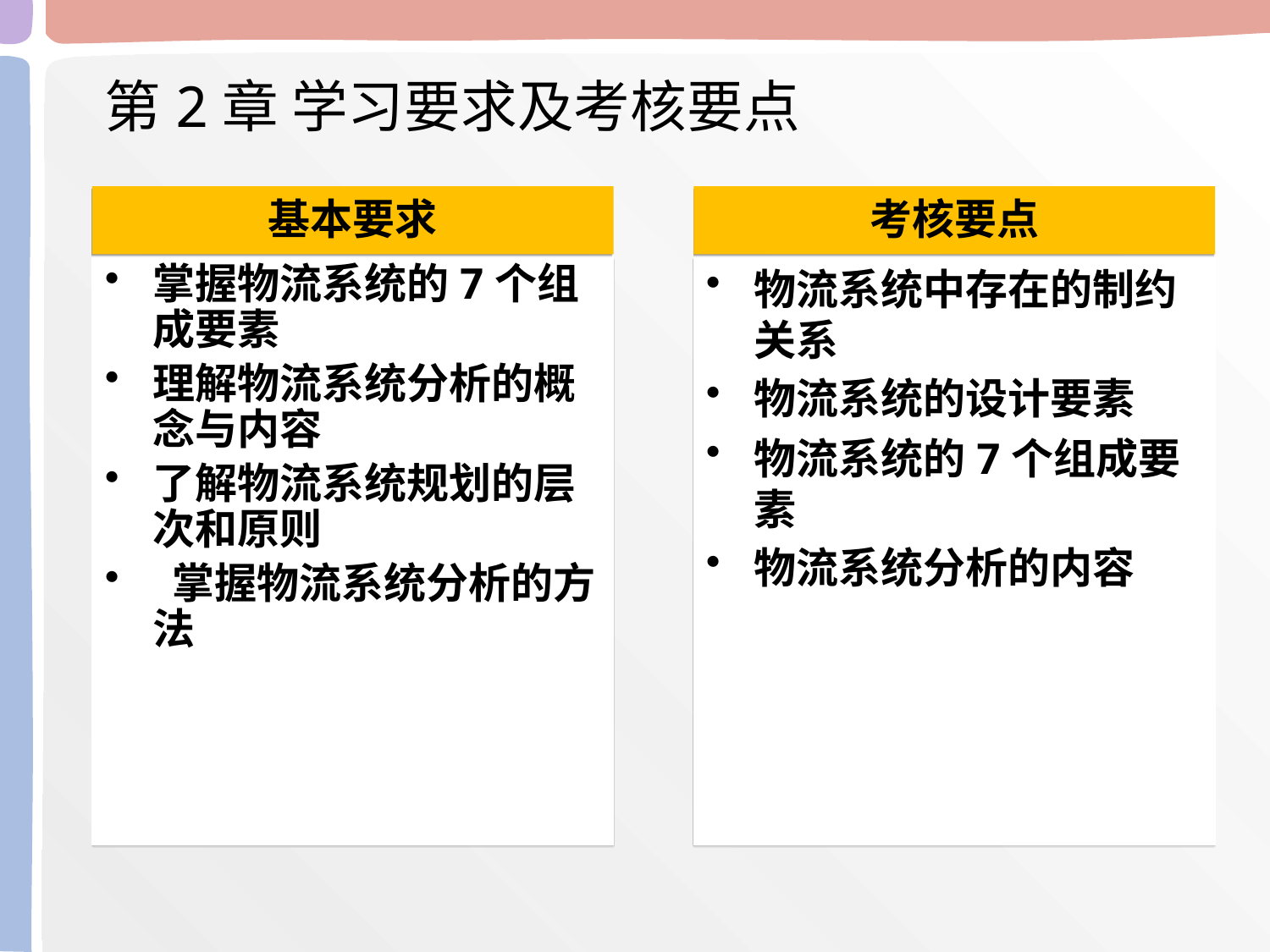

第2章 学习要求及考核要点
基本要求
考核要点
掌握物流系统的7个组成要素
理解物流系统分析的概念与内容
了解物流系统规划的层次和原则
 掌握物流系统分析的方法

物流系统中存在的制约关系
物流系统的设计要素
物流系统的7个组成要素
物流系统分析的内容